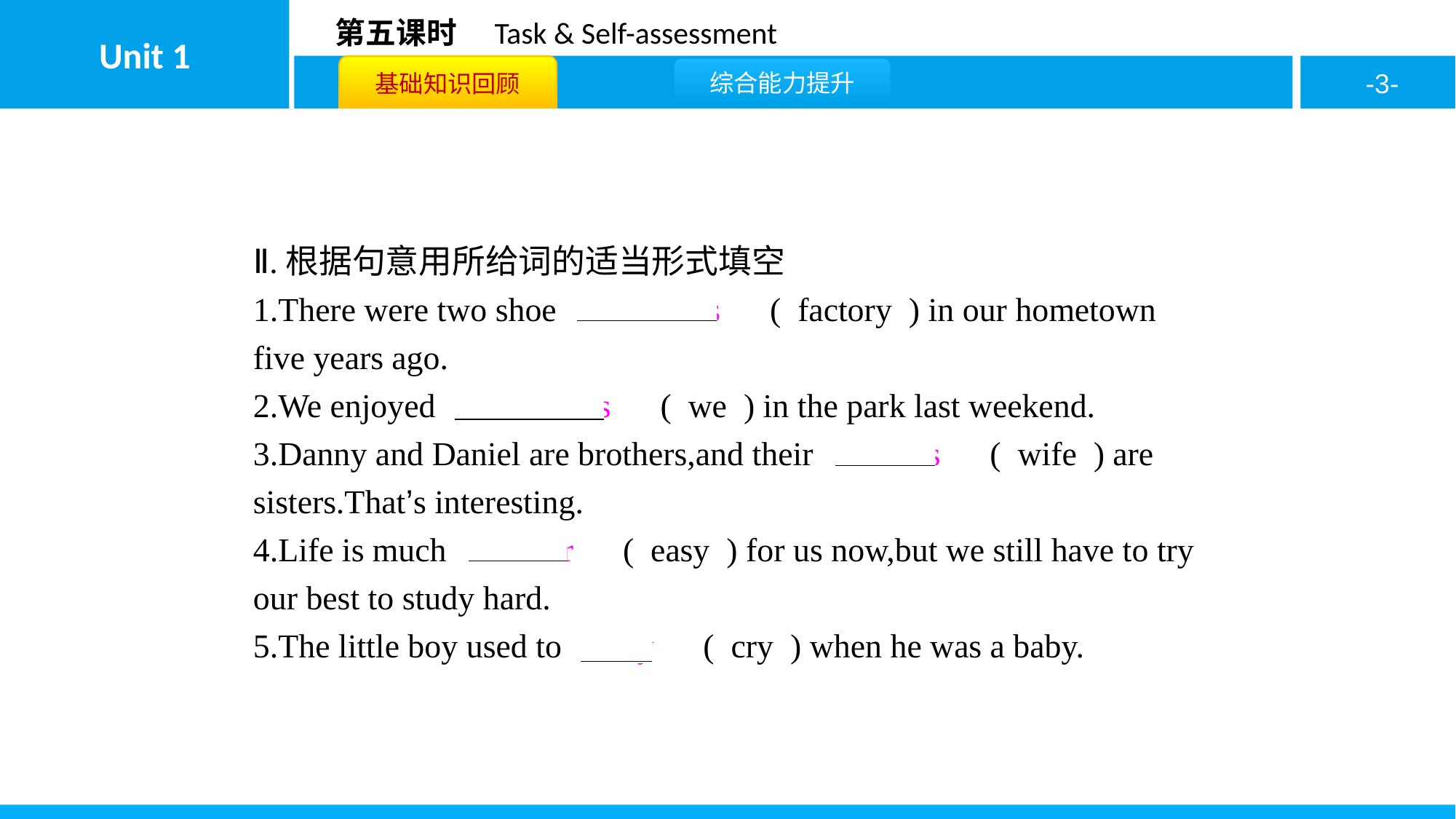

Ⅱ.根据句意用所给词的适当形式填空
1.There were two shoe　factories　(  factory  ) in our hometown five years ago.
2.We enjoyed　ourselves　(  we  ) in the park last weekend.
3.Danny and Daniel are brothers,and their　wives　(  wife  ) are sisters.That’s interesting.
4.Life is much　easier　(  easy  ) for us now,but we still have to try our best to study hard.
5.The little boy used to　cry　(  cry  ) when he was a baby.